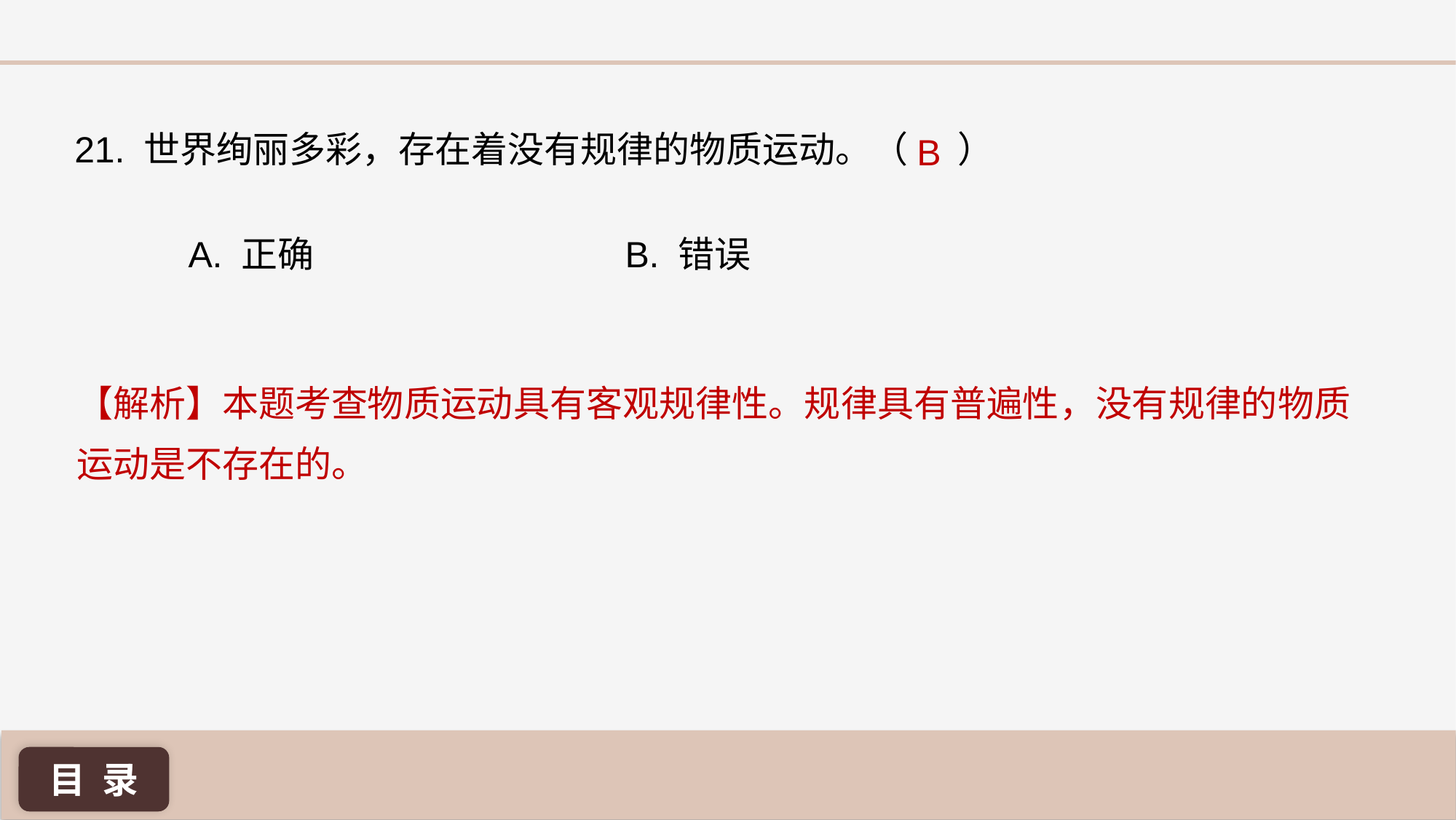

21. 世界绚丽多彩，存在着没有规律的物质运动。（      ）
B
A. 正确 			B. 错误
【解析】本题考查物质运动具有客观规律性。规律具有普遍性，没有规律的物质运动是不存在的。